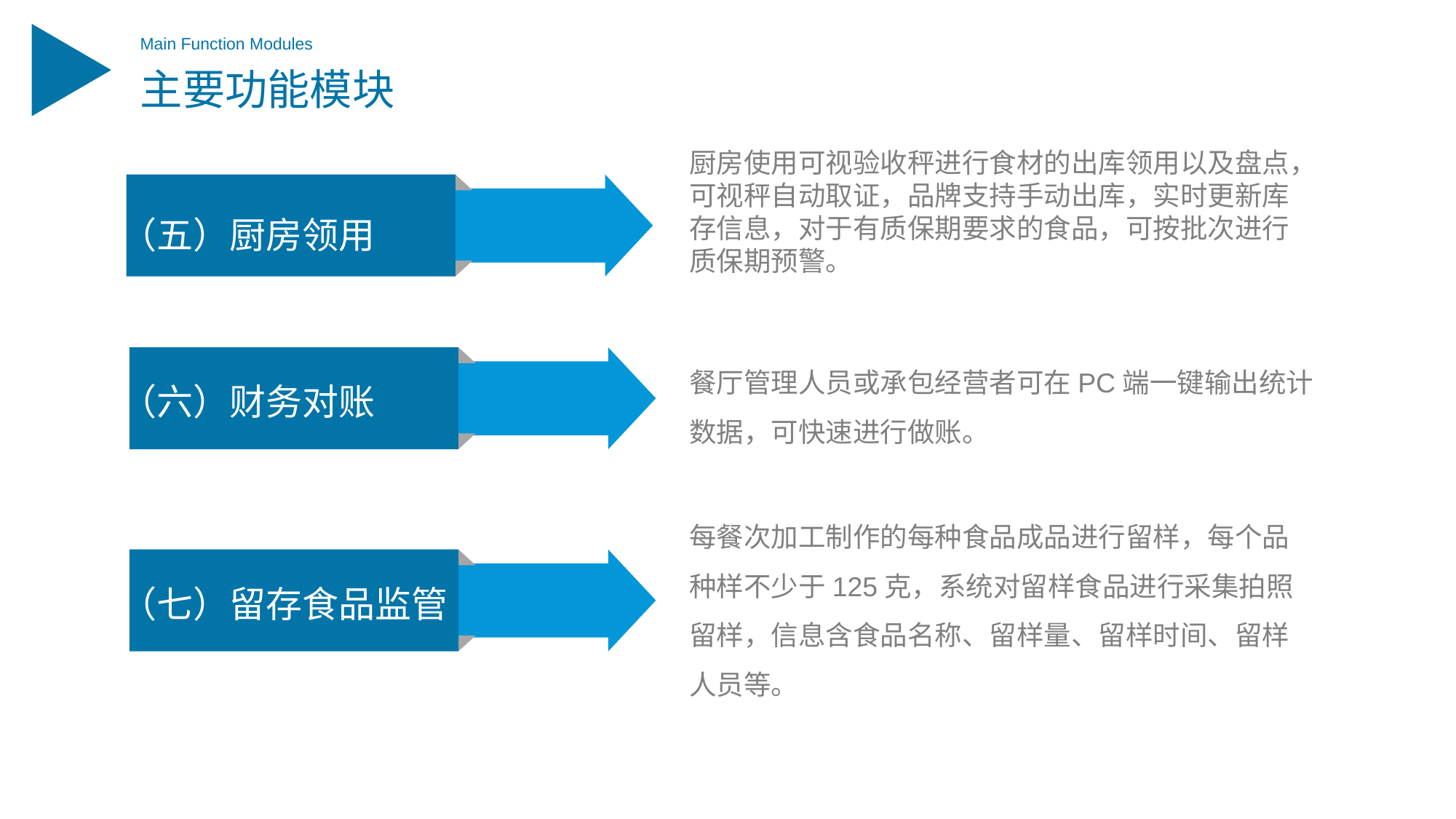

Main Function Modules

主要功能模块
厨房使用可视验收秤进行食材的出库领用以及盘点，可视秤自动取证，品牌支持手动出库，实时更新库存信息，对于有质保期要求的食品，可按批次进行质保期预警。

（五）厨房领用
餐厅管理人员或承包经营者可在PC端一键输出统计数据，可快速进行做账。

（六）财务对账
每餐次加工制作的每种食品成品进行留样，每个品种样不少于125克，系统对留样食品进行采集拍照留样，信息含食品名称、留样量、留样时间、留样人员等。

（七）留存食品监管